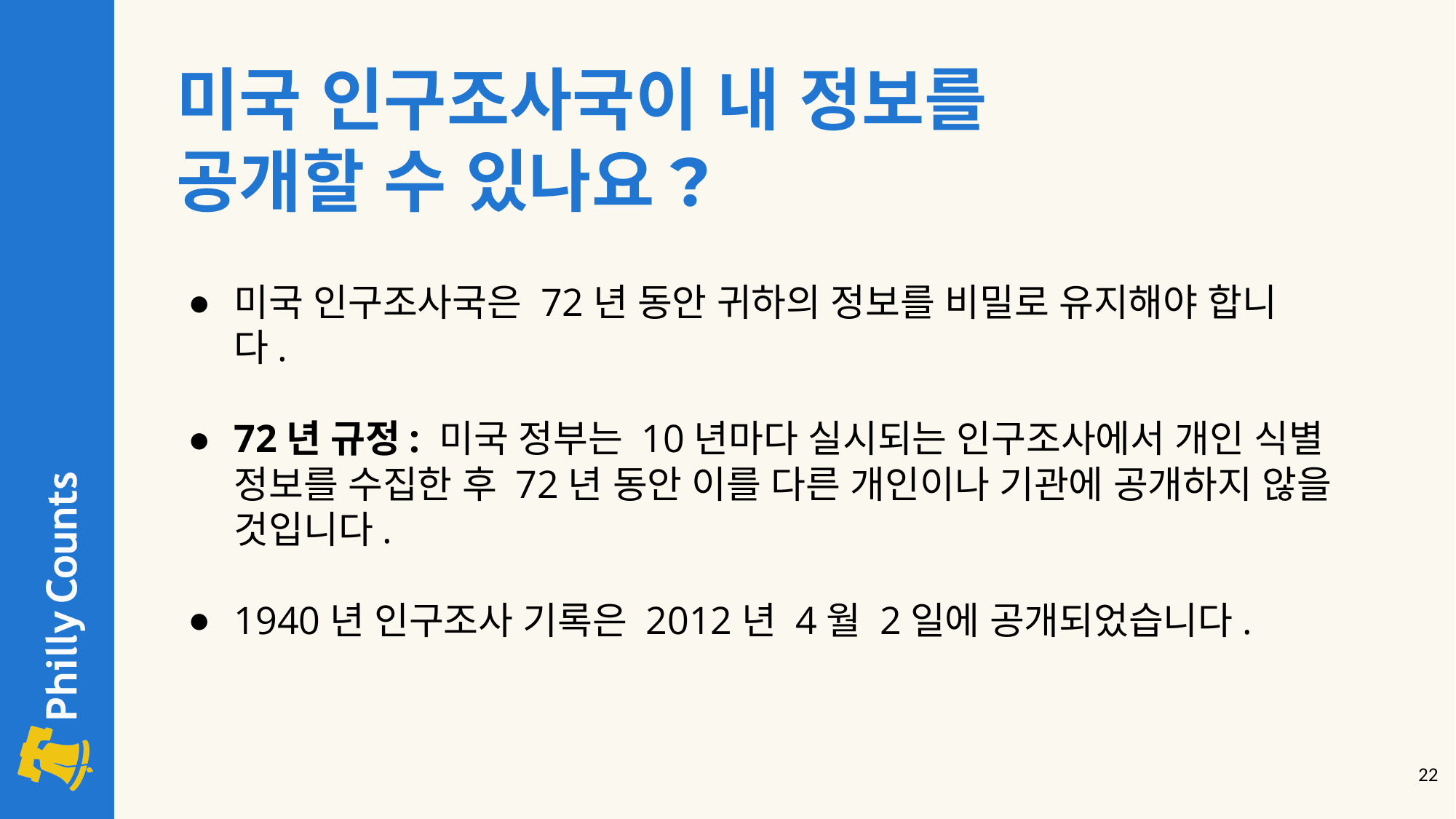

미국 인구조사국이 내 정보를
공개할 수 있나요?
미국 인구조사국은 72년 동안 귀하의 정보를 비밀로 유지해야 합니다.

72년 규정: 미국 정부는 10년마다 실시되는 인구조사에서 개인 식별 정보를 수집한 후 72년 동안 이를 다른 개인이나 기관에 공개하지 않을 것입니다.

1940년 인구조사 기록은 2012년 4월 2일에 공개되었습니다.

22